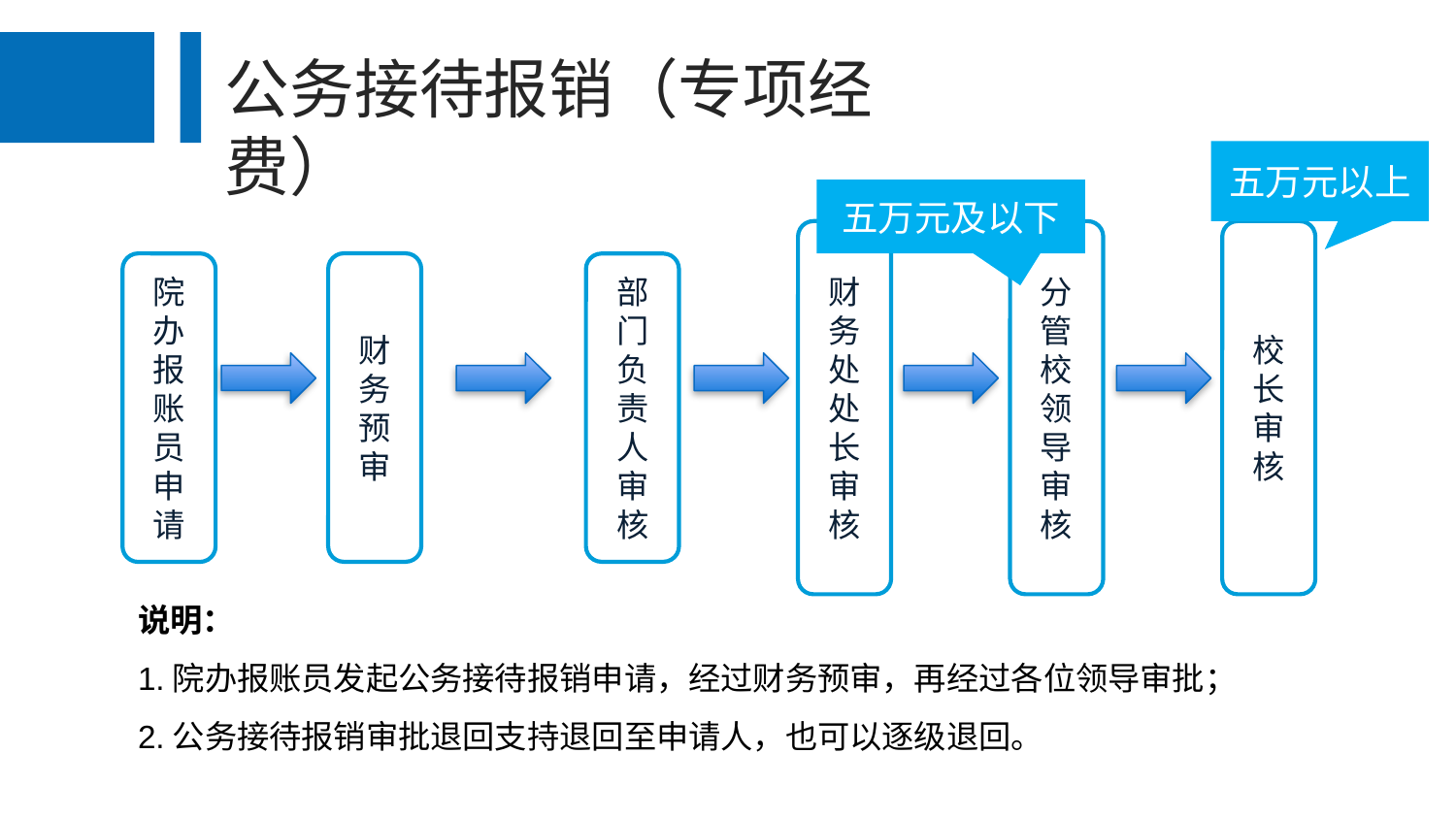

公务接待报销（专项经费）
五万元以上
五万元及以下
财务处处长审核
分管校领导审核
校长审核
财务预审
院办报账员申请
部门负责人审核

说明：
1.院办报账员发起公务接待报销申请，经过财务预审，再经过各位领导审批；
2.公务接待报销审批退回支持退回至申请人，也可以逐级退回。